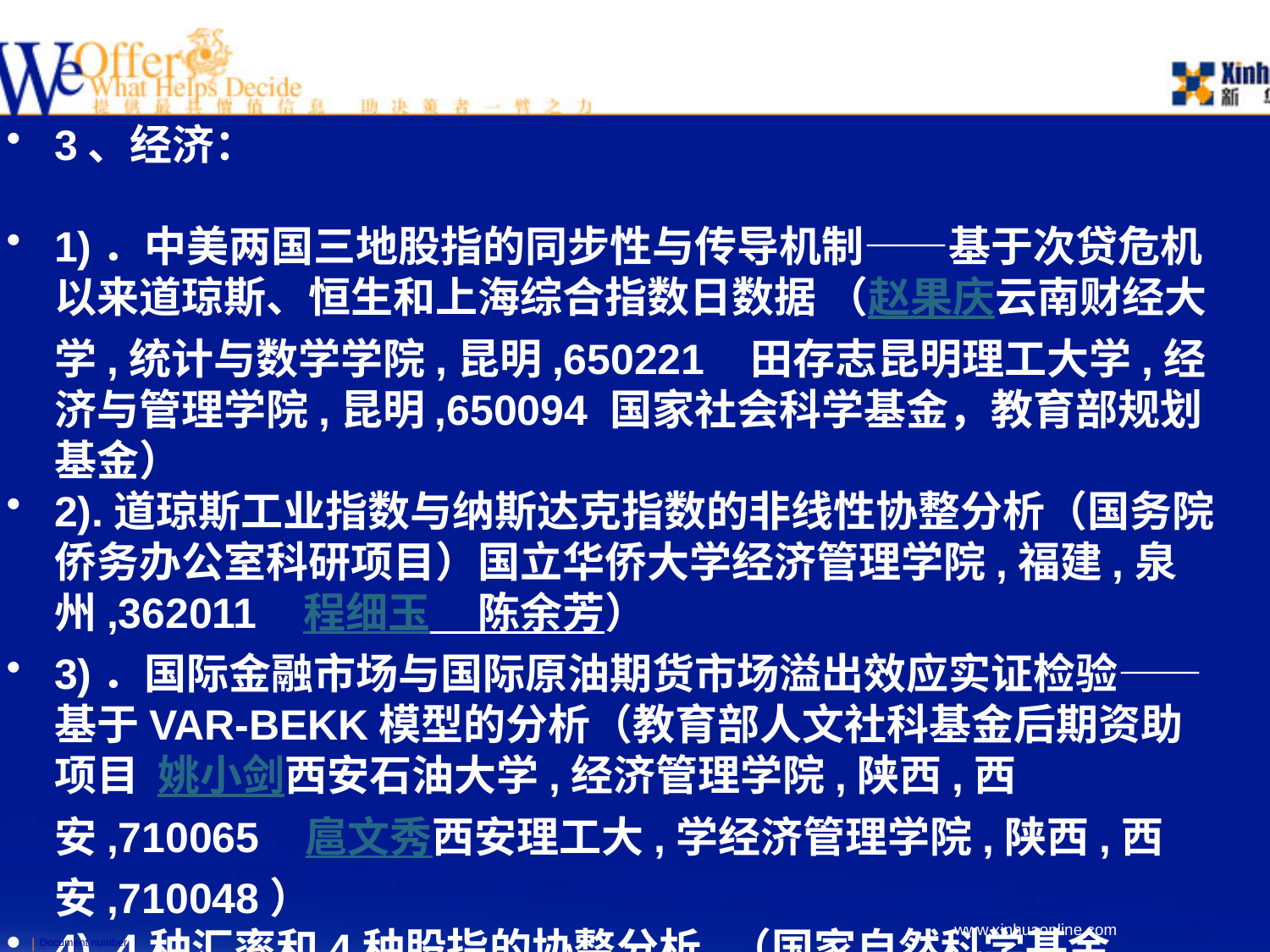

3、经济：

1)．中美两国三地股指的同步性与传导机制——基于次贷危机以来道琼斯、恒生和上海综合指数日数据 （赵果庆云南财经大学,统计与数学学院,昆明,650221   田存志昆明理工大学,经济与管理学院,昆明,650094 国家社会科学基金，教育部规划基金）
2).道琼斯工业指数与纳斯达克指数的非线性协整分析（国务院侨务办公室科研项目）国立华侨大学经济管理学院,福建,泉州,362011   程细玉     陈余芳）
3)．国际金融市场与国际原油期货市场溢出效应实证检验——基于VAR-BEKK模型的分析（教育部人文社科基金后期资助项目  姚小剑西安石油大学,经济管理学院,陕西,西安,710065   扈文秀西安理工大,学经济管理学院,陕西,西安,710048）
4). 4种汇率和4种股指的协整分析   （国家自然科学基金  唐洪敏    孙召利北京大学概率统计系,金融数学系,北京,100871）
5）中国的通货膨胀:一个新开放宏观模型及其检验（吴剑飞; 方勇; 南京大学;国家社科基金项目“产品内分工与全球经济失衡问题研究”(项目号07CJL025)资助）
Document number
63